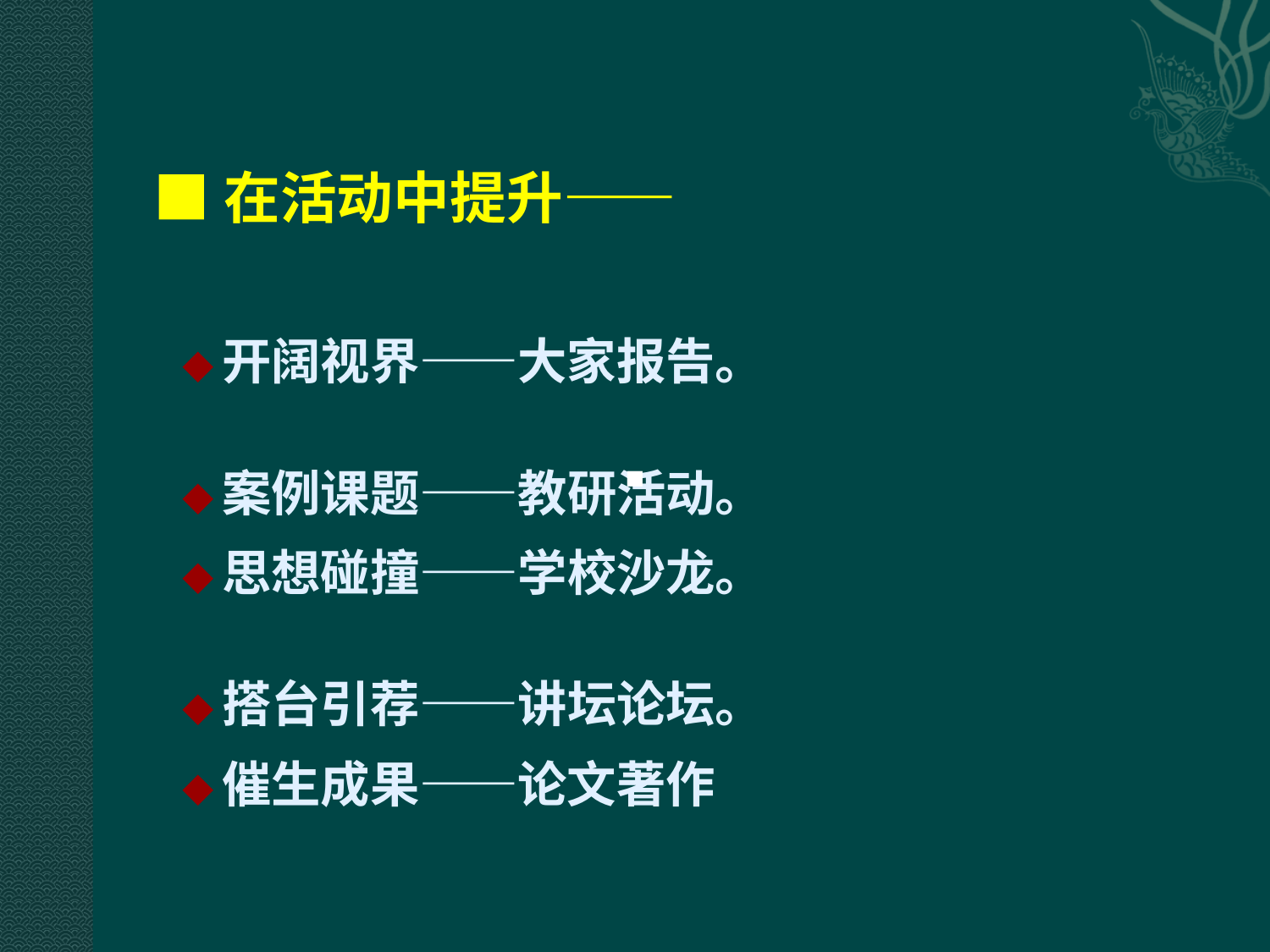

■在活动中提升——

    ◆开阔视界——大家报告。

    ◆案例课题——教研活动。
    ◆思想碰撞——学校沙龙。

    ◆搭台引荐——讲坛论坛。
    ◆催生成果——论文著作
■